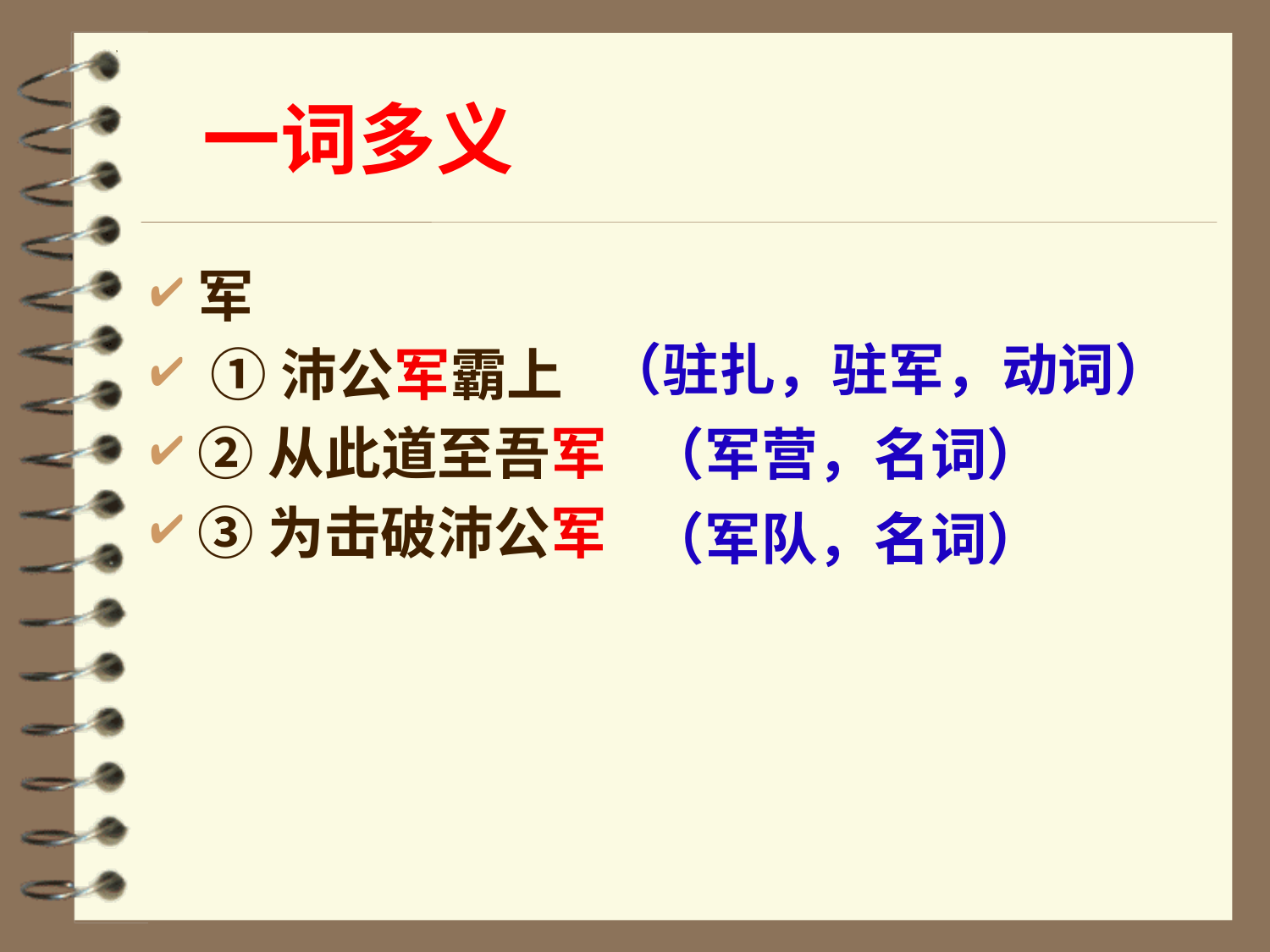

一词多义
军
 ①沛公军霸上
②从此道至吾军
③为击破沛公军

（驻扎，驻军，动词）
（军营，名词）
（军队，名词）